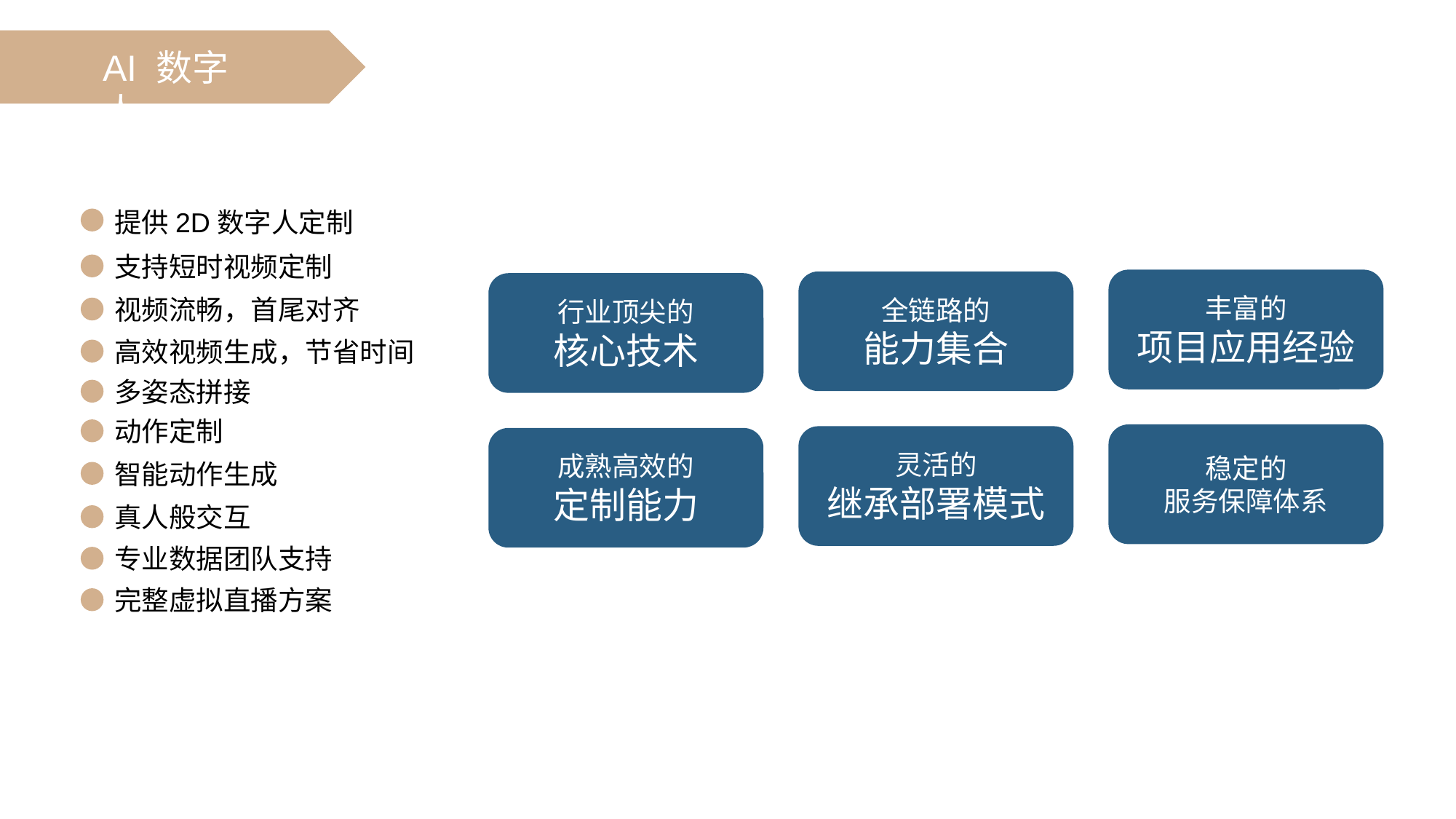

AI 数字人
提供2D数字人定制

支持短时视频定制

丰富的
项目应用经验
全链路的
能力集合
行业顶尖的
核心技术
视频流畅，首尾对齐

高效视频生成，节省时间

多姿态拼接

动作定制

稳定的
服务保障体系
灵活的
继承部署模式
成熟高效的
定制能力
智能动作生成

真人般交互

专业数据团队支持

完整虚拟直播方案